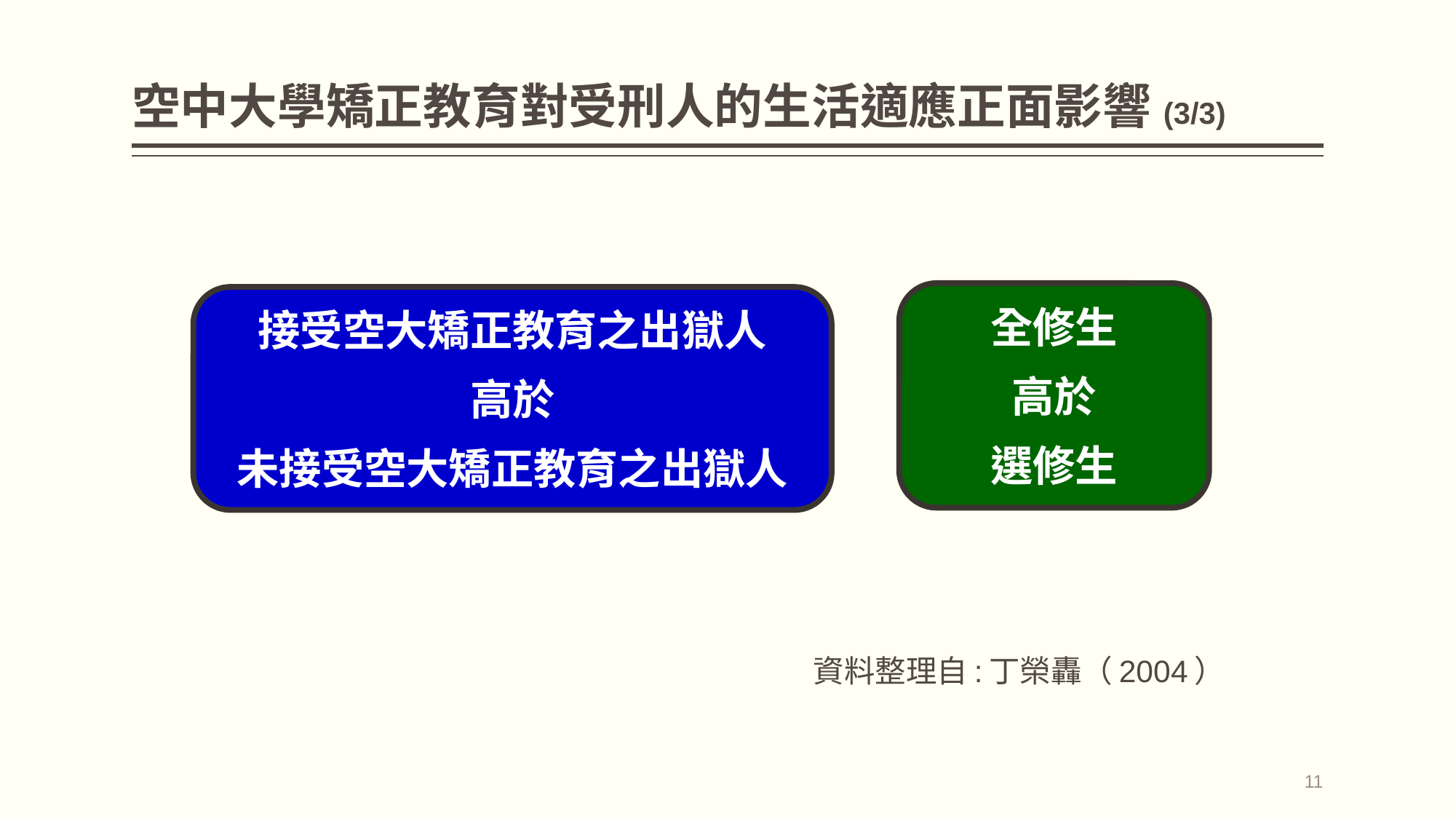

# 空中大學矯正教育對受刑人的生活適應正面影響(3/3)
全修生
高於
選修生
接受空大矯正教育之出獄人
高於
未接受空大矯正教育之出獄人
資料整理自:丁榮轟（2004）
11